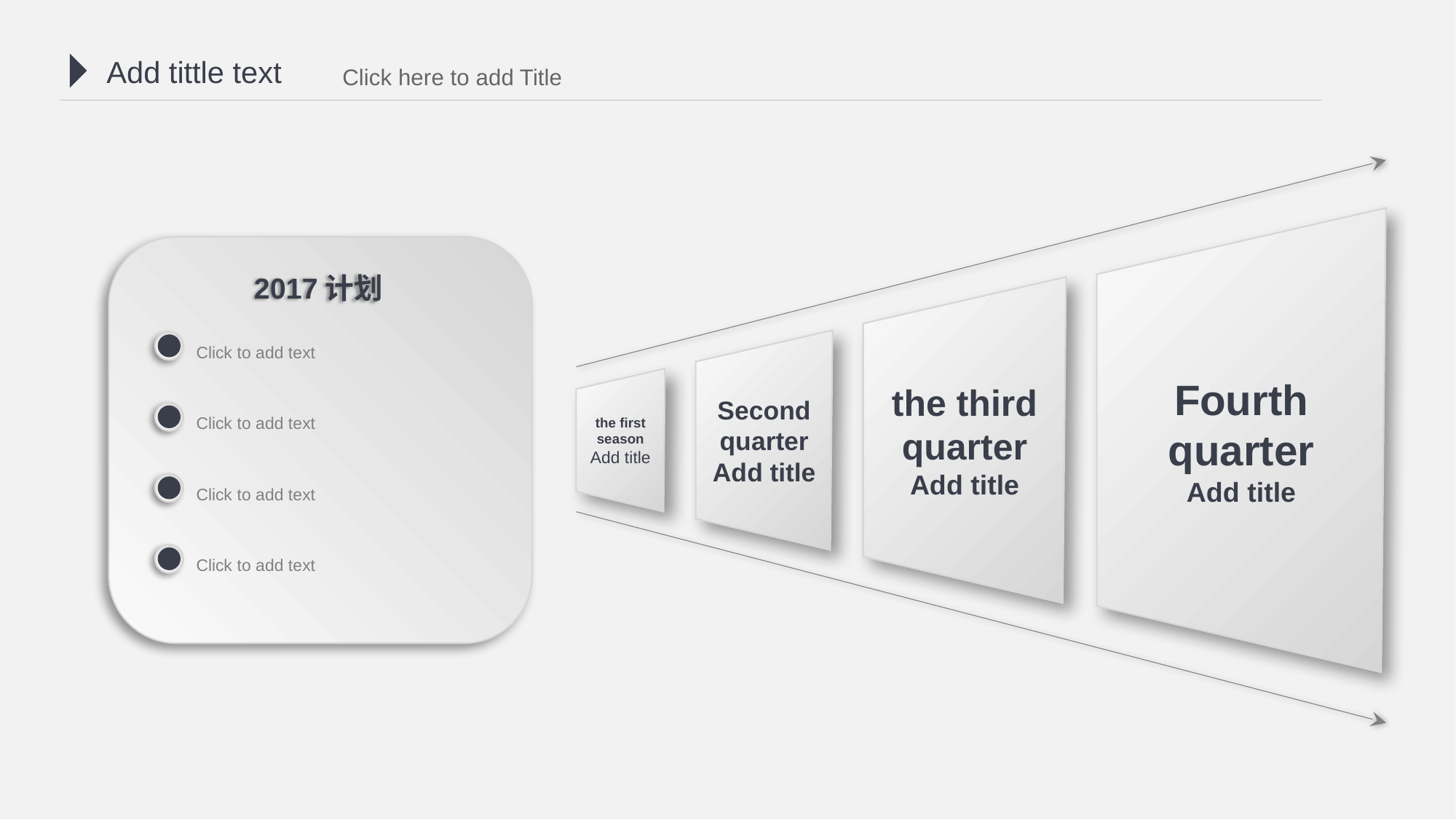

Add tittle text
  Click here to add Title

Fourth quarter
Add title

2017计划
Click to add text

Click to add text

Click to add text

Click to add text

the third quarter
Add title
Second quarter
Add title
the first season
Add title